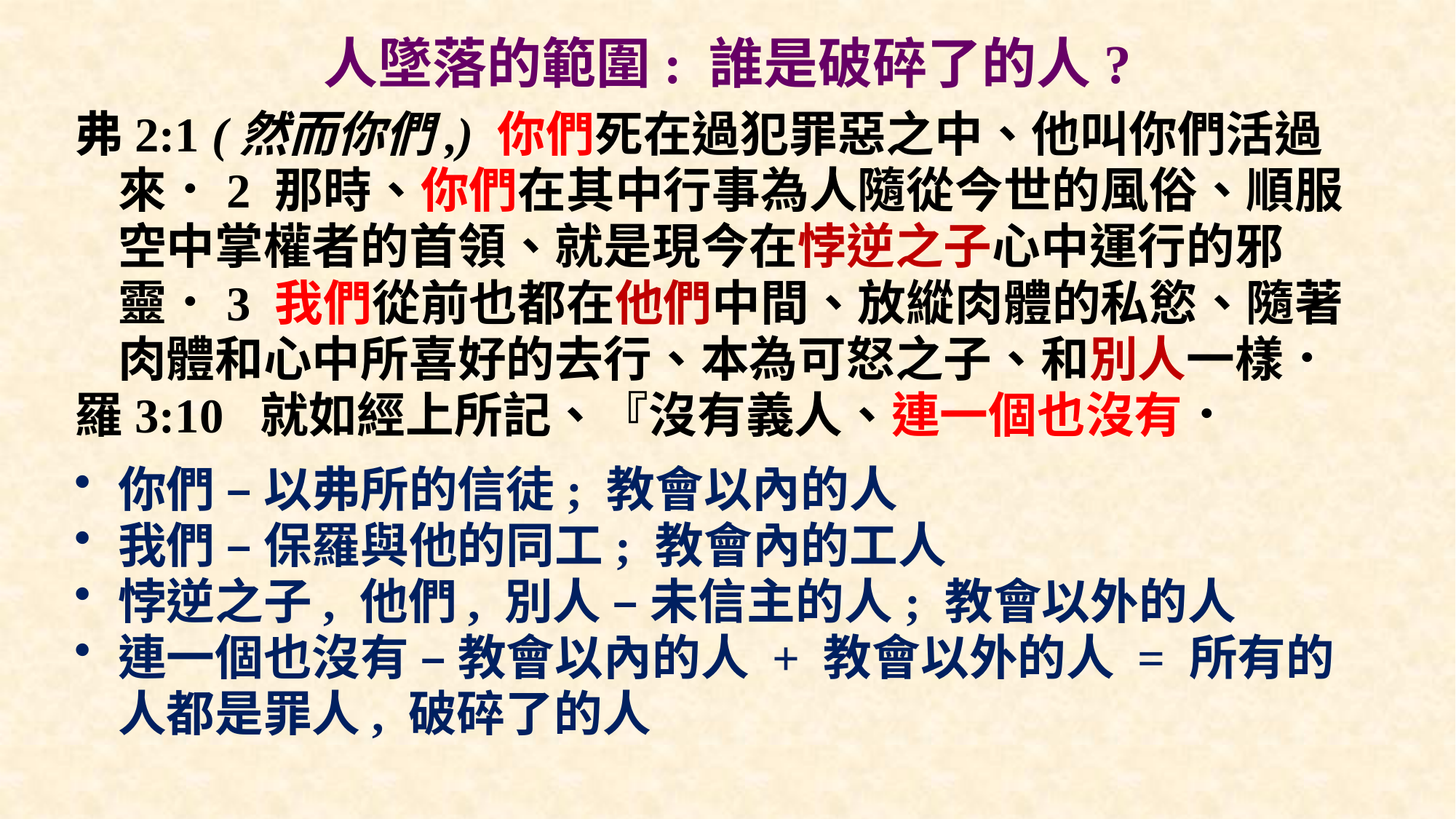

# 人墜落的範圍: 誰是破碎了的人?
弗2:1 (然而你們,) 你們死在過犯罪惡之中、他叫你們活過來．2 那時、你們在其中行事為人隨從今世的風俗、順服空中掌權者的首領、就是現今在悖逆之子心中運行的邪靈．3 我們從前也都在他們中間、放縱肉體的私慾、隨著肉體和心中所喜好的去行、本為可怒之子、和別人一樣．
羅3:10  就如經上所記、『沒有義人、連一個也沒有．
你們 – 以弗所的信徒; 教會以內的人
我們 – 保羅與他的同工; 教會內的工人
悖逆之子, 他們, 別人 – 未信主的人; 教會以外的人
連一個也沒有 – 教會以內的人 + 教會以外的人 = 所有的人都是罪人, 破碎了的人